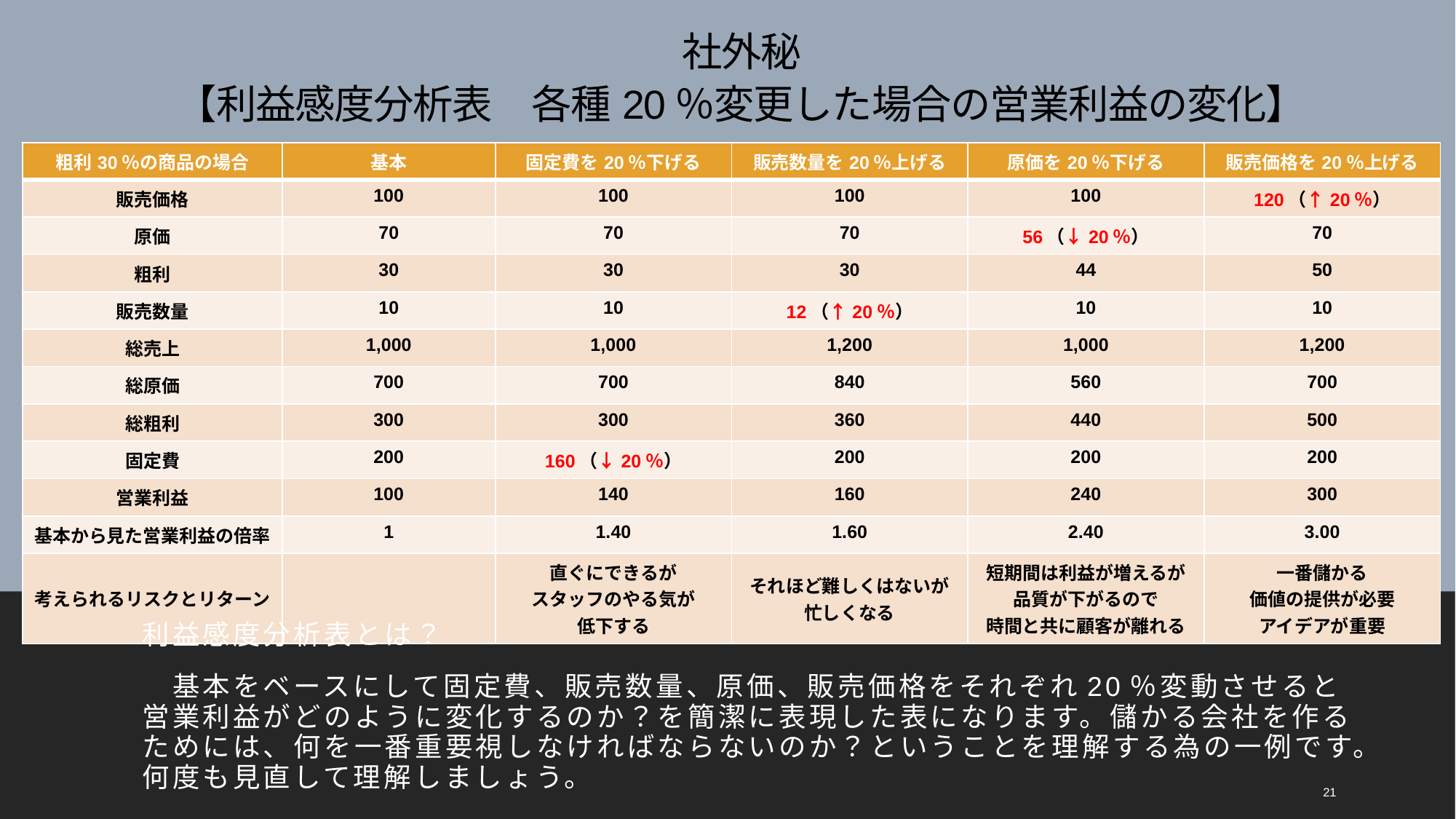

# 社外秘 【利益感度分析表　各種20％変更した場合の営業利益の変化】
| 粗利30％の商品の場合 | 基本 | 固定費を20％下げる | 販売数量を20％上げる | 原価を20％下げる | 販売価格を20％上げる |
| --- | --- | --- | --- | --- | --- |
| 販売価格 | 100 | 100 | 100 | 100 | 120（↑20％） |
| 原価 | 70 | 70 | 70 | 56（↓20％） | 70 |
| 粗利 | 30 | 30 | 30 | 44 | 50 |
| 販売数量 | 10 | 10 | 12（↑20％） | 10 | 10 |
| 総売上 | 1,000 | 1,000 | 1,200 | 1,000 | 1,200 |
| 総原価 | 700 | 700 | 840 | 560 | 700 |
| 総粗利 | 300 | 300 | 360 | 440 | 500 |
| 固定費 | 200 | 160（↓20％） | 200 | 200 | 200 |
| 営業利益 | 100 | 140 | 160 | 240 | 300 |
| 基本から見た営業利益の倍率 | 1 | 1.40 | 1.60 | 2.40 | 3.00 |
| 考えられるリスクとリターン |  | 直ぐにできるが スタッフのやる気が 低下する | それほど難しくはないが 忙しくなる | 短期間は利益が増えるが 品質が下がるので 時間と共に顧客が離れる | 一番儲かる 価値の提供が必要 アイデアが重要 |

利益感度分析表とは？
　基本をベースにして固定費、販売数量、原価、販売価格をそれぞれ20％変動させると営業利益がどのように変化するのか？を簡潔に表現した表になります。儲かる会社を作るためには、何を一番重要視しなければならないのか？ということを理解する為の一例です。何度も見直して理解しましょう。
21